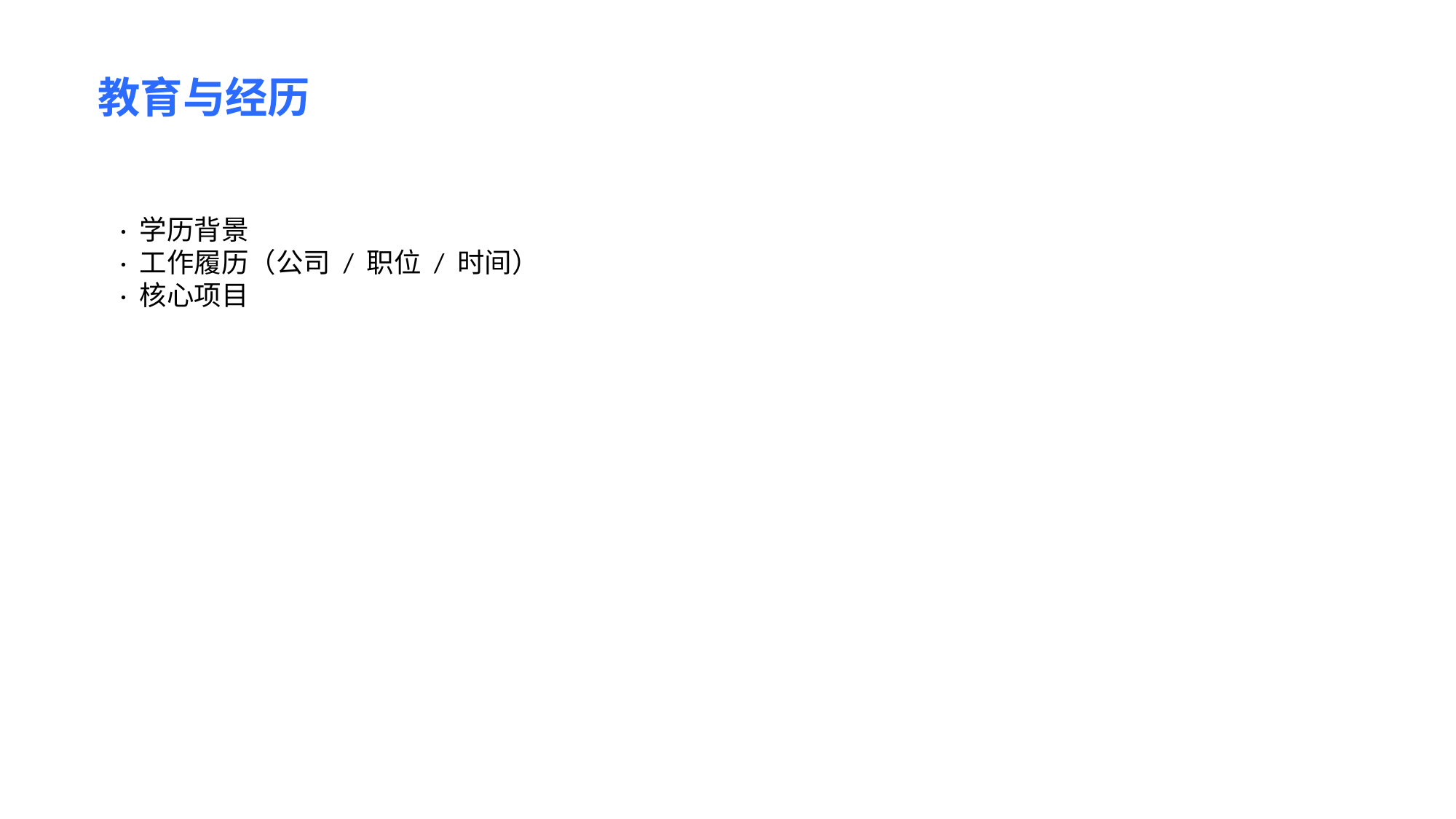

教育与经历
· 学历背景
· 工作履历（公司 / 职位 / 时间）
· 核心项目